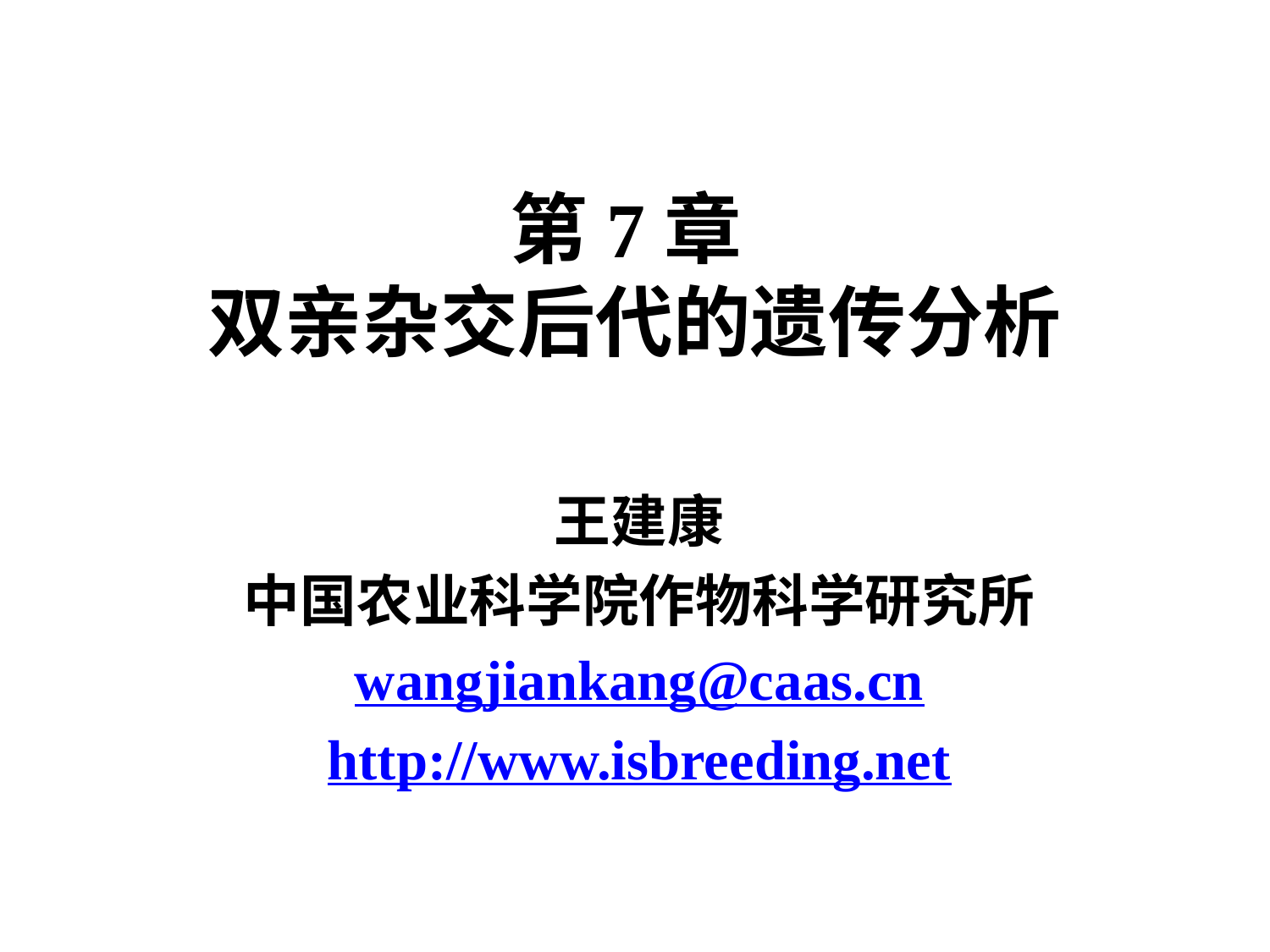

# 第7章 双亲杂交后代的遗传分析
王建康
中国农业科学院作物科学研究所
wangjiankang@caas.cn
http://www.isbreeding.net